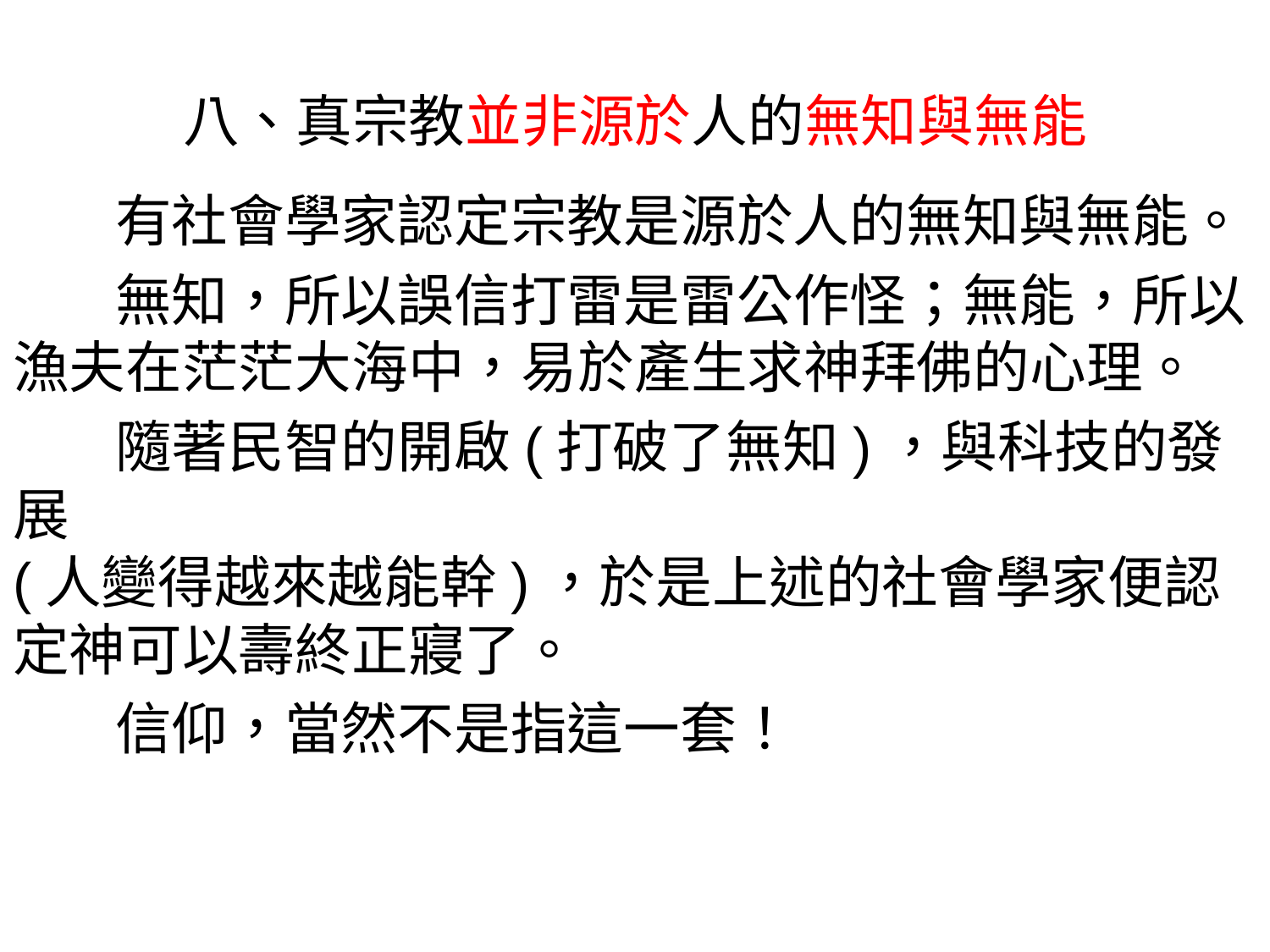

八、真宗教並非源於人的無知與無能
       有社會學家認定宗教是源於人的無知與無能。
       無知，所以誤信打雷是雷公作怪；無能，所以漁夫在茫茫大海中，易於產生求神拜佛的心理。
       隨著民智的開啟(打破了無知)，與科技的發展
(人變得越來越能幹)，於是上述的社會學家便認定神可以壽終正寢了。
       信仰，當然不是指這一套！